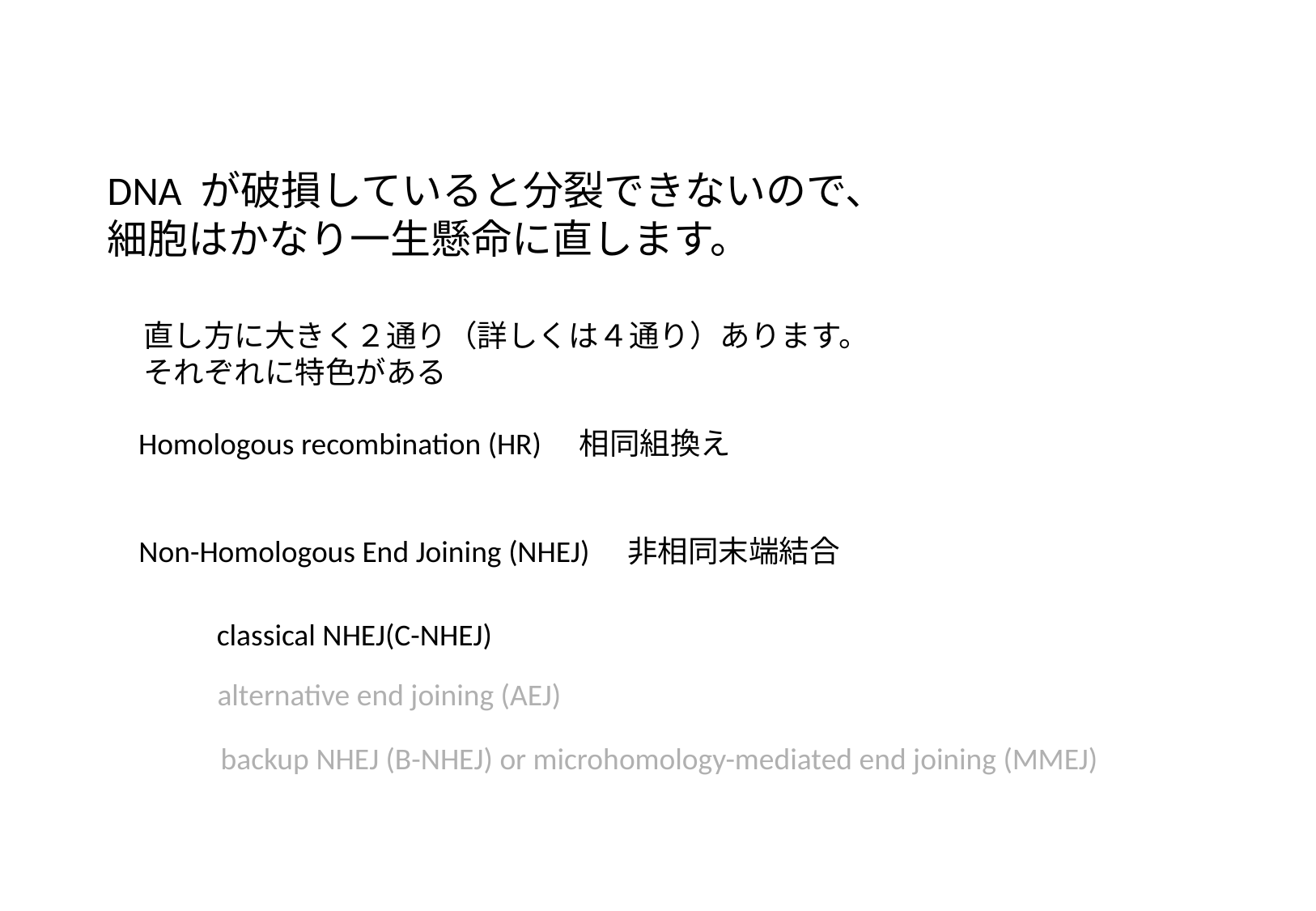

DNA が破損していると分裂できないので、
細胞はかなり一生懸命に直します。
直し方に大きく２通り（詳しくは４通り）あります。
それぞれに特色がある
Homologous recombination (HR)　相同組換え
Non-Homologous End Joining (NHEJ)　非相同末端結合
classical NHEJ(C-NHEJ)

alternative end joining (AEJ)
backup NHEJ (B-NHEJ) or microhomology-mediated end joining (MMEJ)